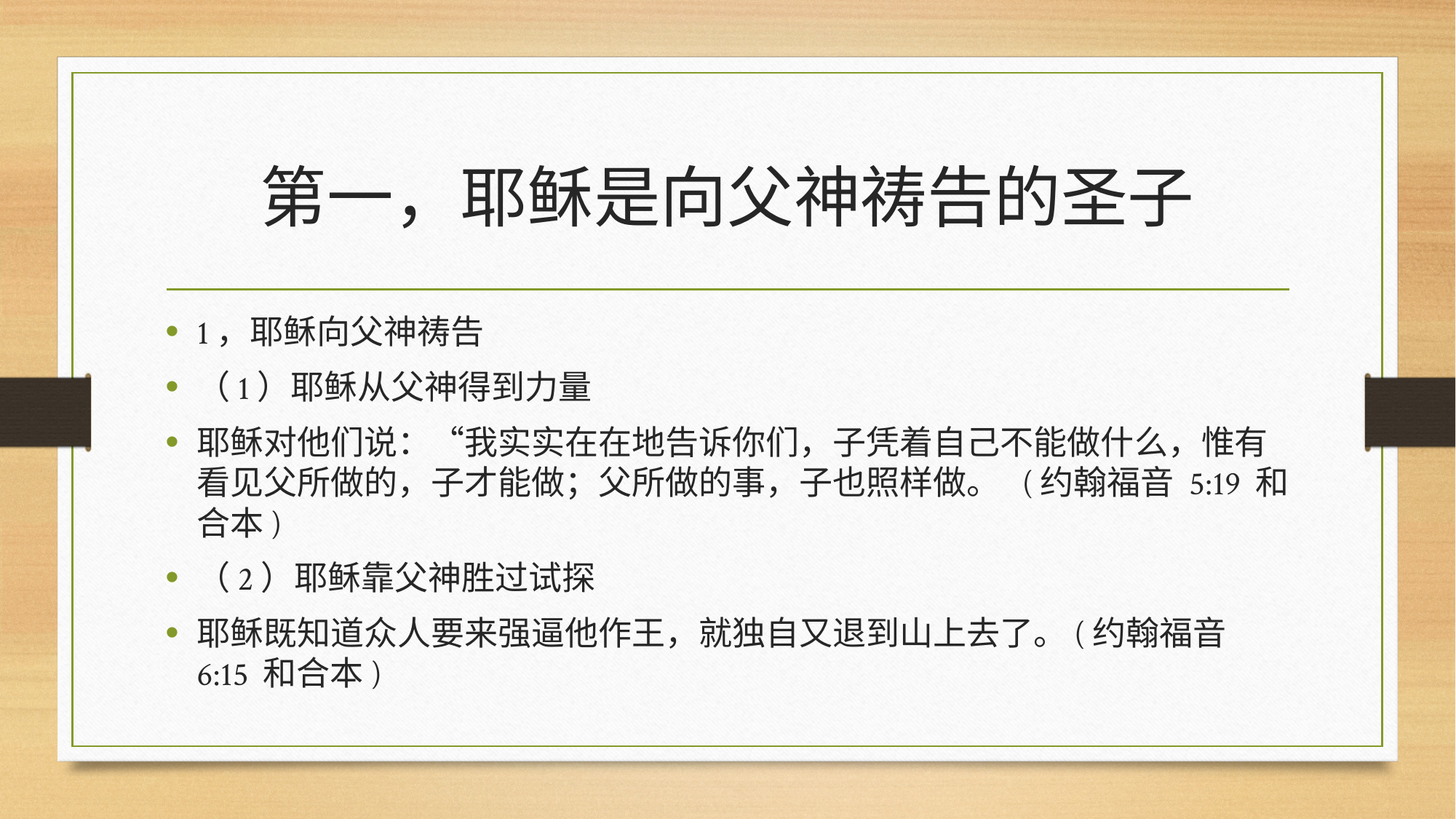

# 第一，耶稣是向父神祷告的圣子
1，耶稣向父神祷告
（1）耶稣从父神得到力量
耶稣对他们说：“我实实在在地告诉你们，子凭着自己不能做什么，惟有看见父所做的，子才能做；父所做的事，子也照样做。  (约翰福音 5:19 和合本)
（2）耶稣靠父神胜过试探
耶稣既知道众人要来强逼他作王，就独自又退到山上去了。(约翰福音 6:15 和合本)